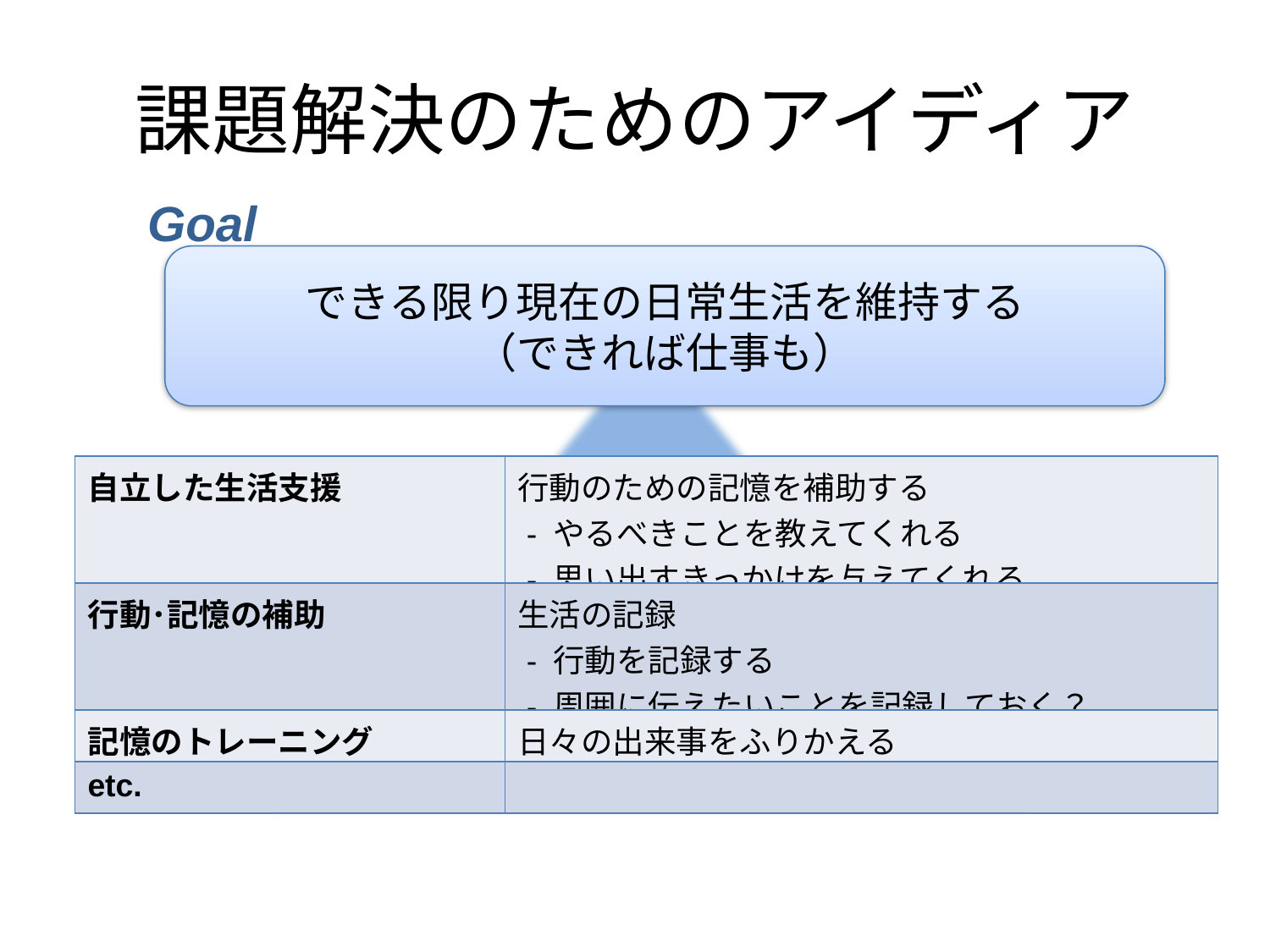

# 課題解決のためのアイディア
Goal
できる限り現在の日常生活を維持する
（できれば仕事も）

| 自立した生活支援 | 行動のための記憶を補助する - やるべきことを教えてくれる - 思い出すきっかけを与えてくれる |
| --- | --- |
| 行動･記憶の補助 | 生活の記録 - 行動を記録する - 周囲に伝えたいことを記録しておく？ |
| 記憶のトレーニング | 日々の出来事をふりかえる |
| etc. |  |